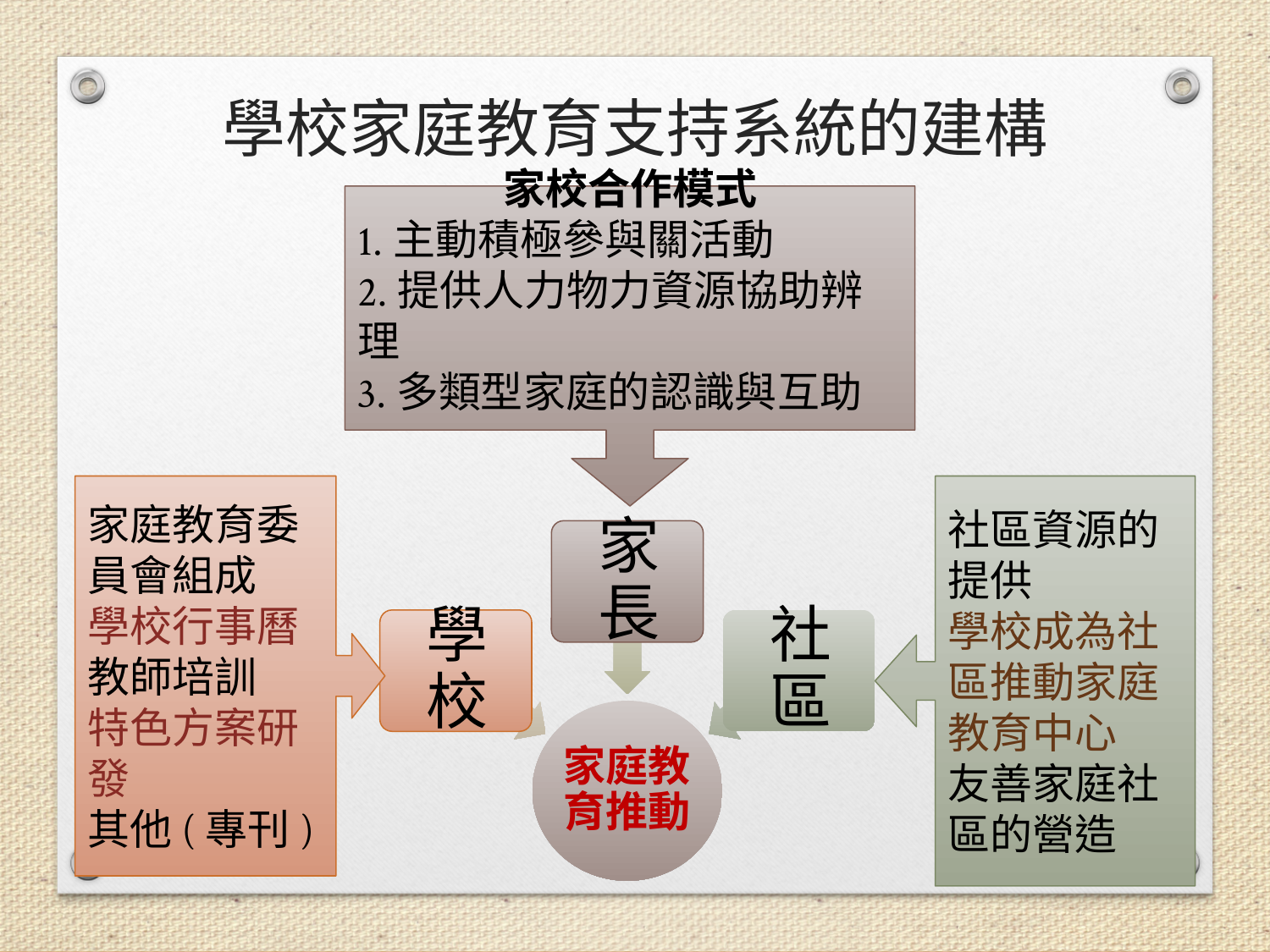

學校家庭教育支持系統的建構
家校合作模式
1.主動積極參與關活動
2.提供人力物力資源協助辨理
3.多類型家庭的認識與互助

家庭教育委員會組成
學校行事曆
教師培訓
特色方案研發
其他(專刊)
社區資源的提供
學校成為社區推動家庭教育中心
友善家庭社區的營造
家庭教育推動
學校
家長
社區